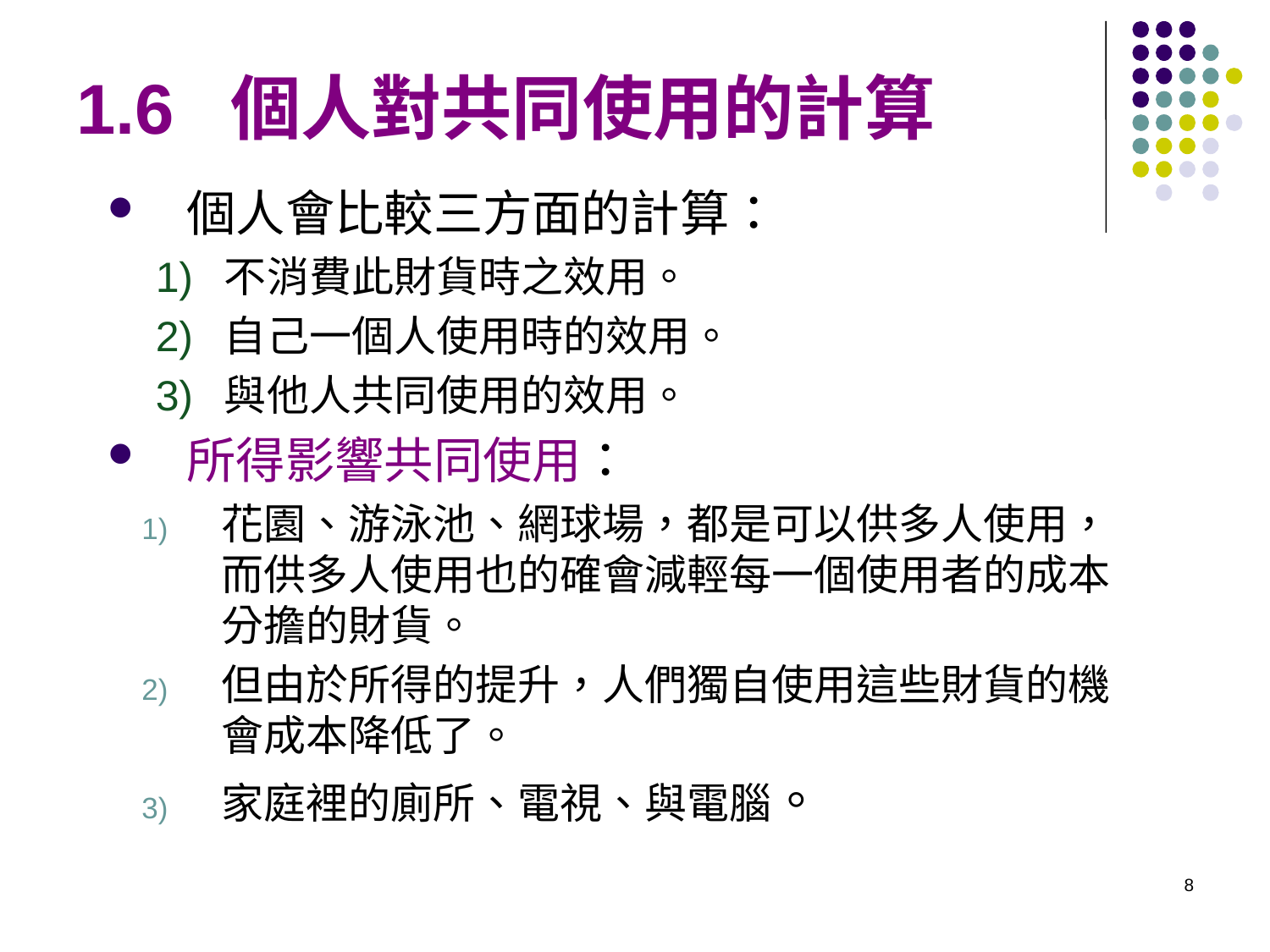

# 1.6  個人對共同使用的計算
個人會比較三方面的計算：
不消費此財貨時之效用。
自己一個人使用時的效用。
與他人共同使用的效用。
所得影響共同使用：
花園、游泳池、網球場，都是可以供多人使用，而供多人使用也的確會減輕每一個使用者的成本分擔的財貨。
但由於所得的提升，人們獨自使用這些財貨的機會成本降低了。
家庭裡的廁所、電視、與電腦。
8